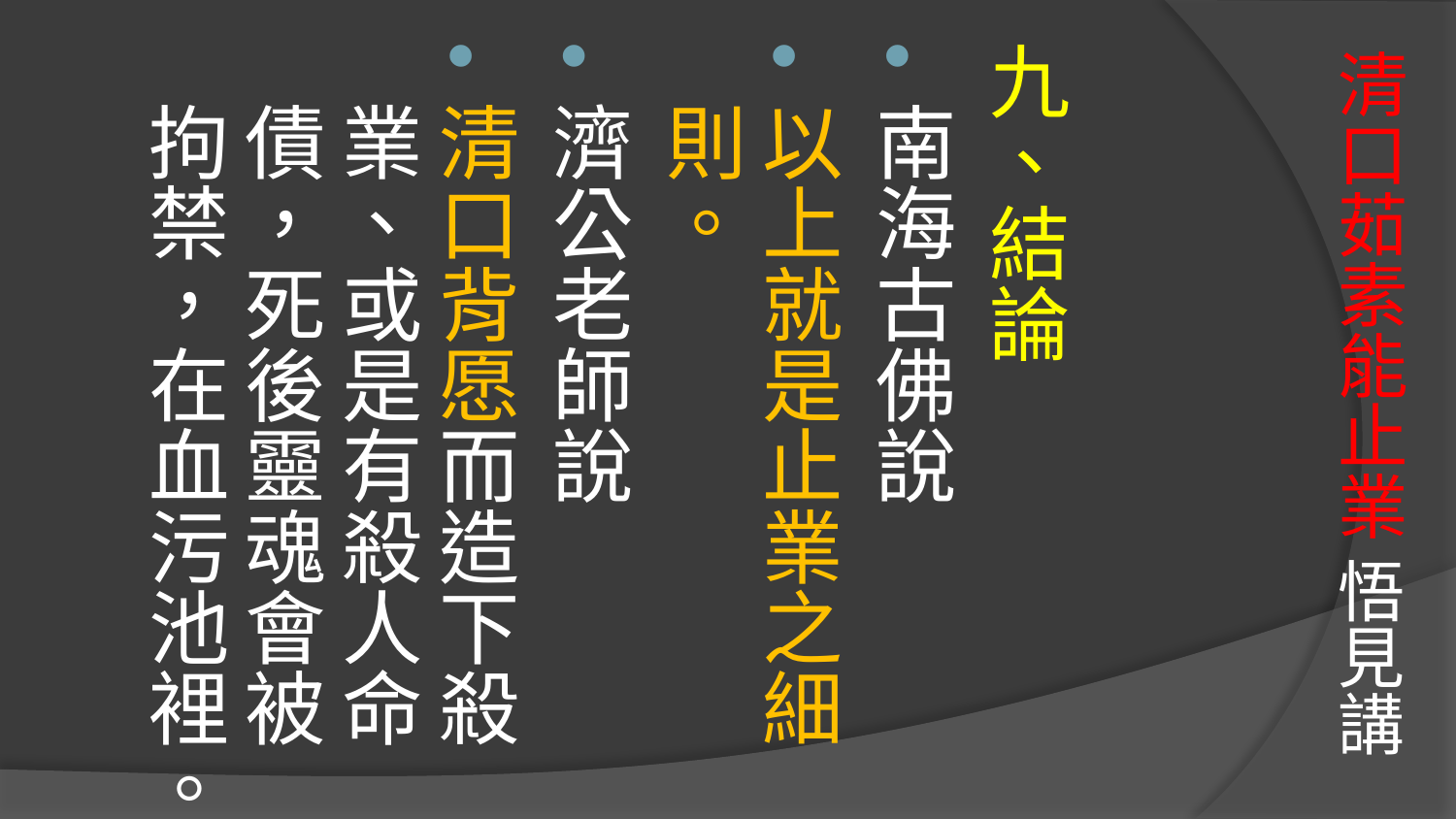

# 清口茹素能止業 悟見講
九、結論
南海古佛說
以上就是止業之細則。
濟公老師說
清口背愿而造下殺業、或是有殺人命債，死後靈魂會被拘禁，在血污池裡。